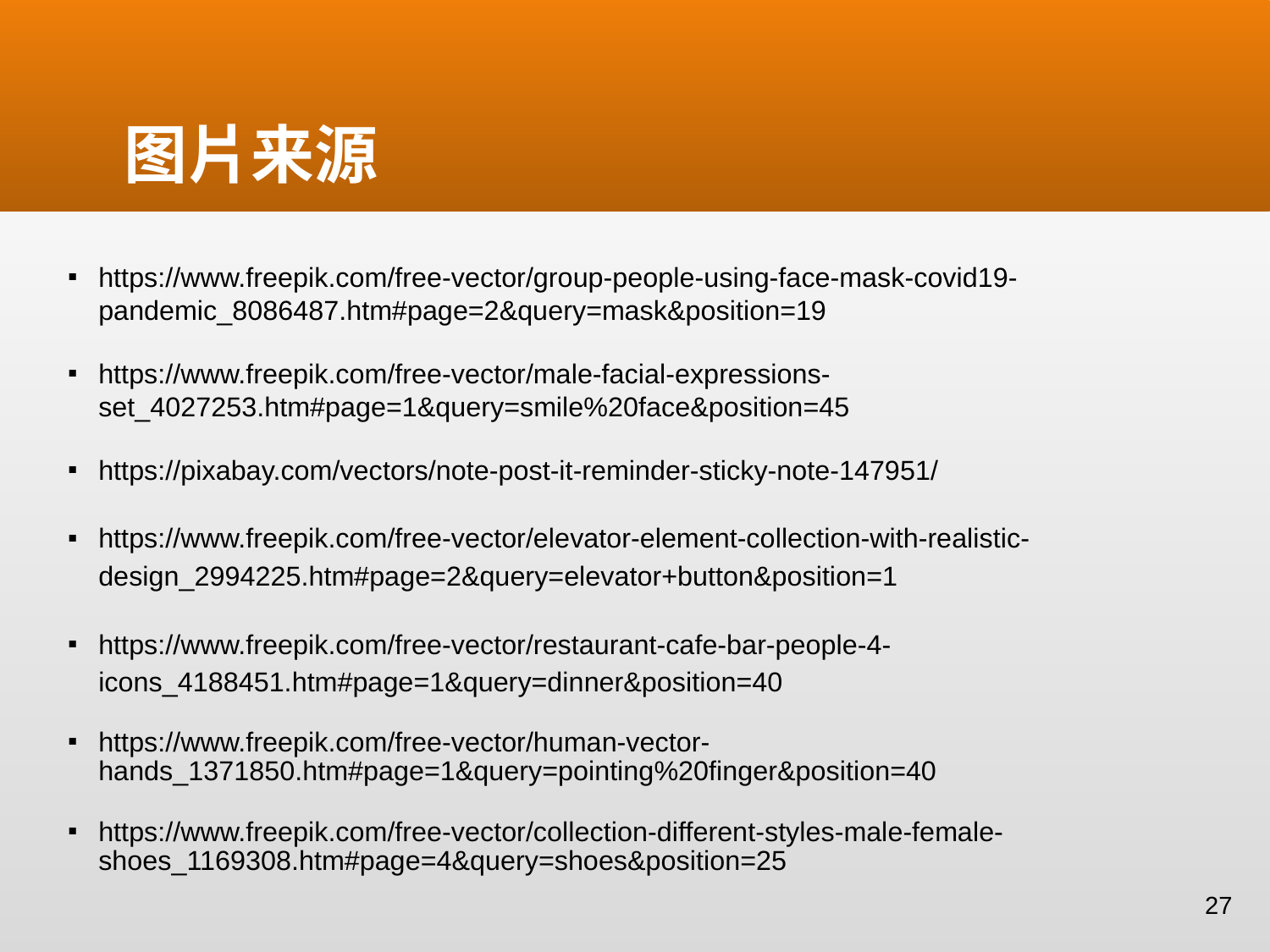

# 图片来源
https://www.freepik.com/free-vector/group-people-using-face-mask-covid19-pandemic_8086487.htm#page=2&query=mask&position=19
https://www.freepik.com/free-vector/male-facial-expressions-set_4027253.htm#page=1&query=smile%20face&position=45
https://pixabay.com/vectors/note-post-it-reminder-sticky-note-147951/
https://www.freepik.com/free-vector/elevator-element-collection-with-realistic-design_2994225.htm#page=2&query=elevator+button&position=1
https://www.freepik.com/free-vector/restaurant-cafe-bar-people-4-icons_4188451.htm#page=1&query=dinner&position=40
https://www.freepik.com/free-vector/human-vector-hands_1371850.htm#page=1&query=pointing%20finger&position=40
https://www.freepik.com/free-vector/collection-different-styles-male-female-shoes_1169308.htm#page=4&query=shoes&position=25

27